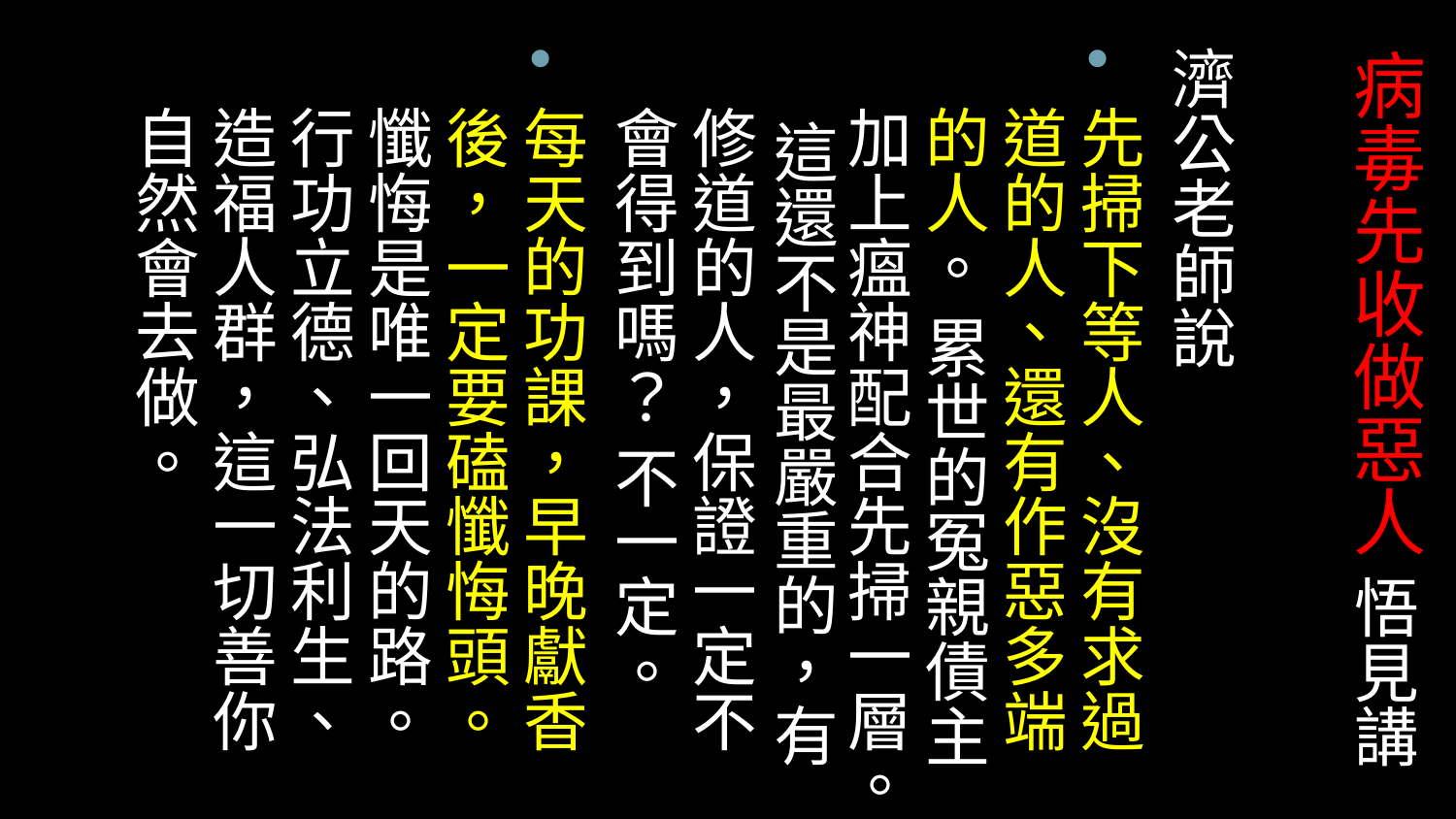

# 病毒先收做惡人 悟見講
濟公老師說
先掃下等人、沒有求過道的人、還有作惡多端的人。 累世的冤親債主加上瘟神配合先掃一層。 這還不是最嚴重的，有修道的人，保證一定不會得到嗎？ 不一定。
每天的功課，早晚獻香後，一定要磕懺悔頭。 懺悔是唯一回天的路。 行功立德、弘法利生、造福人群，這一切善你自然會去做。